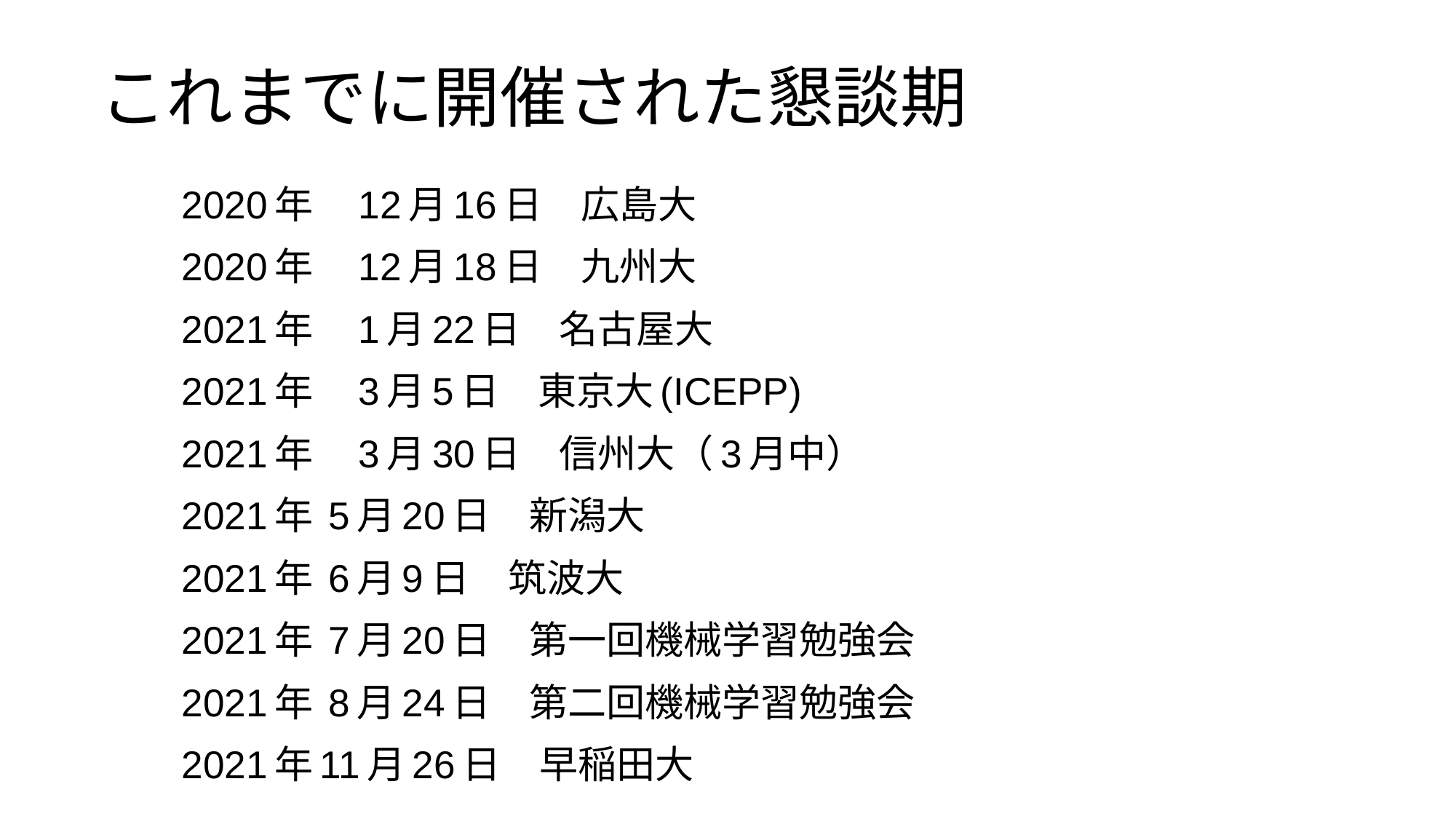

# これまでに開催された懇談期
2020年　12月16日　広島大
2020年　12月18日　九州大
2021年　1月22日　名古屋大
2021年　3月5日　東京大(ICEPP)
2021年　3月30日　信州大（3月中）
2021年 5月20日　新潟大
2021年 6月9日　筑波大
2021年 7月20日　第一回機械学習勉強会
2021年 8月24日　第二回機械学習勉強会
2021年11月26日　早稲田大